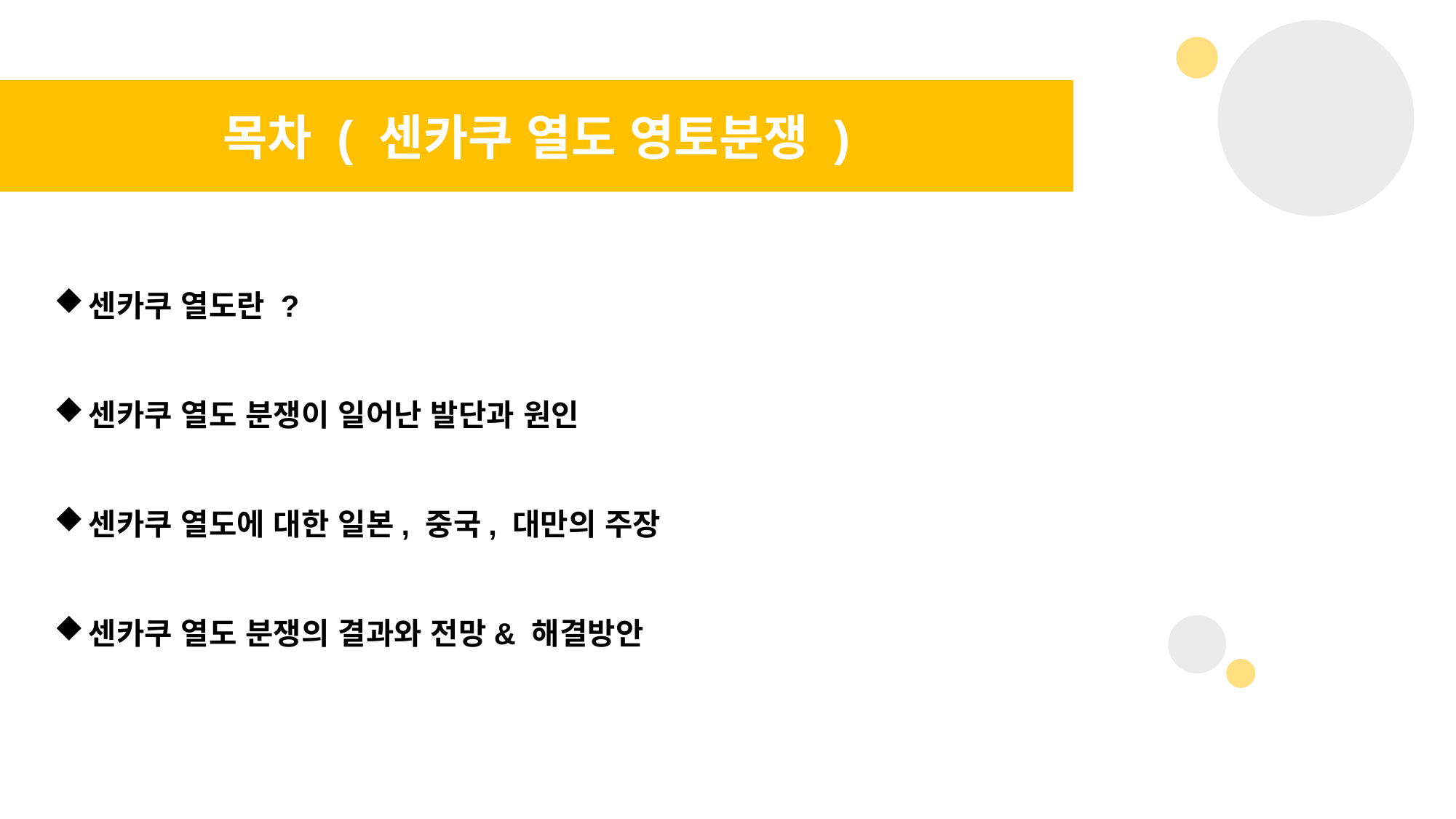

목차 ( 센카쿠 열도 영토분쟁 )
센카쿠 열도란 ?

센카쿠 열도 분쟁이 일어난 발단과 원인

센카쿠 열도에 대한 일본, 중국, 대만의 주장

센카쿠 열도 분쟁의 결과와 전망& 해결방안